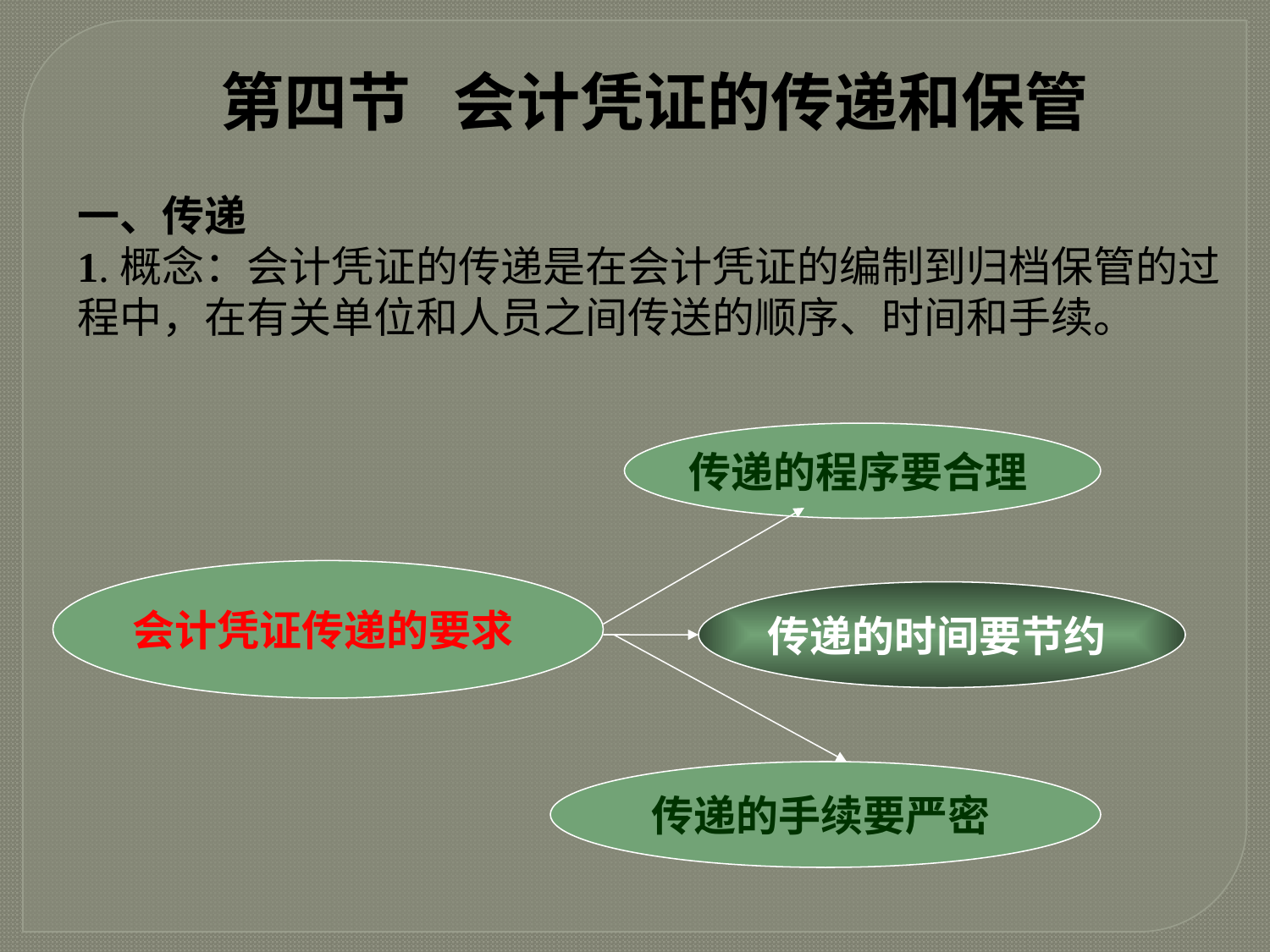

第四节   会计凭证的传递和保管

一、传递
1.概念：会计凭证的传递是在会计凭证的编制到归档保管的过程中，在有关单位和人员之间传送的顺序、时间和手续。
传递的程序要合理

会计凭证传递的要求
传递的时间要节约

传递的手续要严密